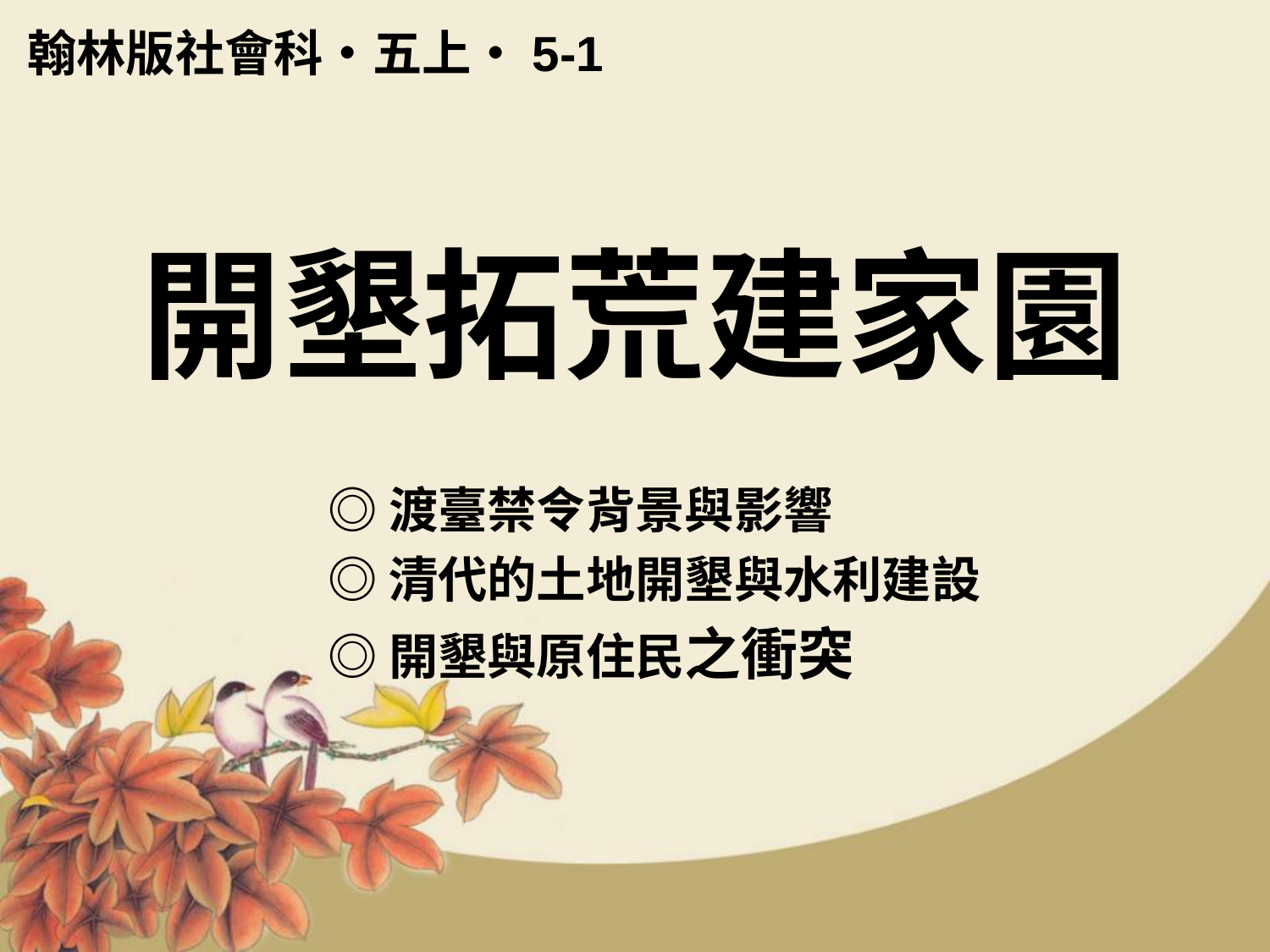

翰林版社會科•五上•5-1
# 開墾拓荒建家園
◎渡臺禁令背景與影響
◎清代的土地開墾與水利建設
◎開墾與原住民之衝突